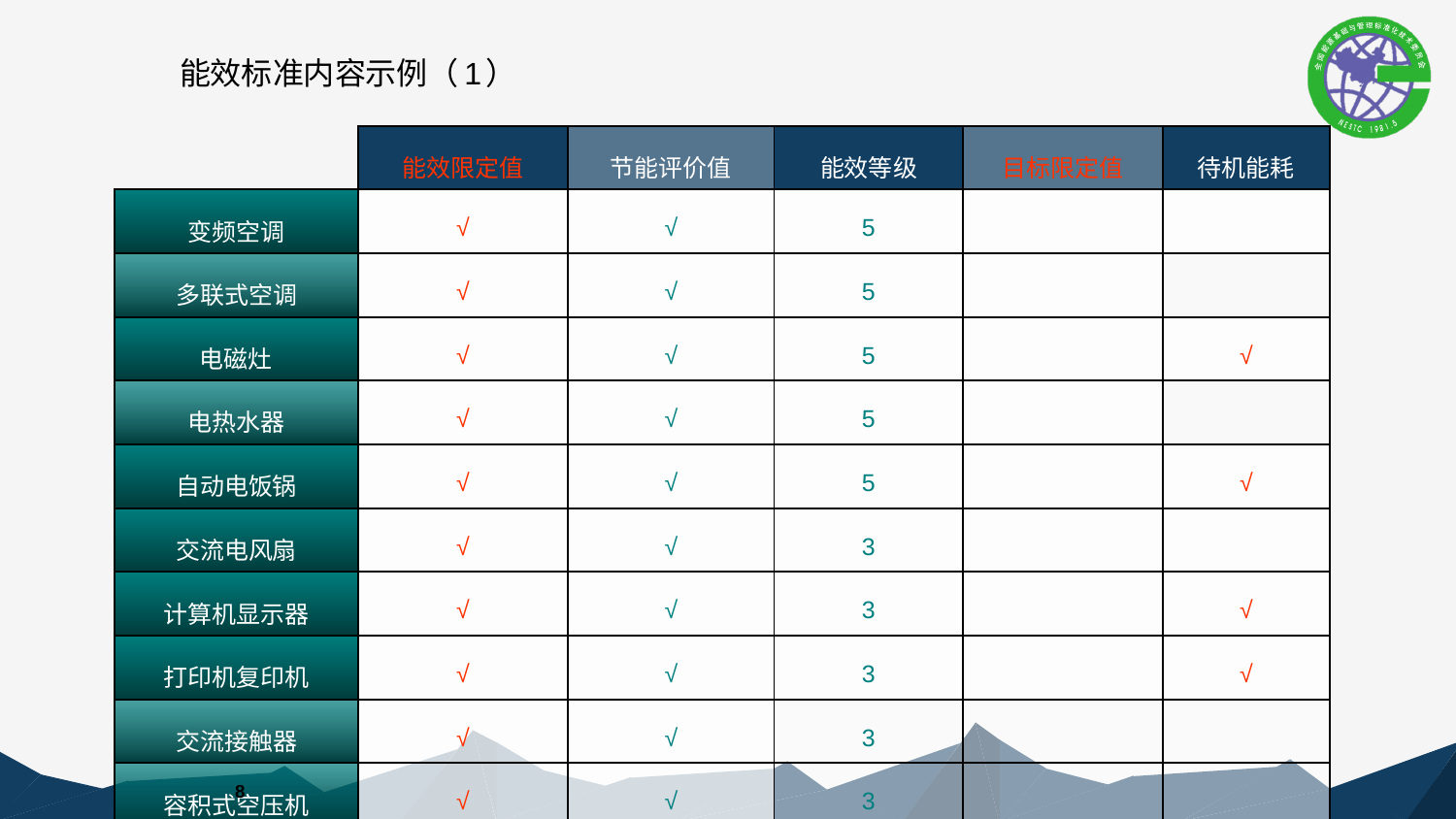

能效标准内容示例（1）
|  | 能效限定值 | 节能评价值 | 能效等级 | 目标限定值 | 待机能耗 |
| --- | --- | --- | --- | --- | --- |
| 变频空调 | √ | √ | 5 |  |  |
| 多联式空调 | √ | √ | 5 |  |  |
| 电磁灶 | √ | √ | 5 |  | √ |
| 电热水器 | √ | √ | 5 |  |  |
| 自动电饭锅 | √ | √ | 5 |  | √ |
| 交流电风扇 | √ | √ | 3 |  |  |
| 计算机显示器 | √ | √ | 3 |  | √ |
| 打印机复印机 | √ | √ | 3 |  | √ |
| 交流接触器 | √ | √ | 3 |  |  |
| 容积式空压机 | √ | √ | 3 |  |  |
8